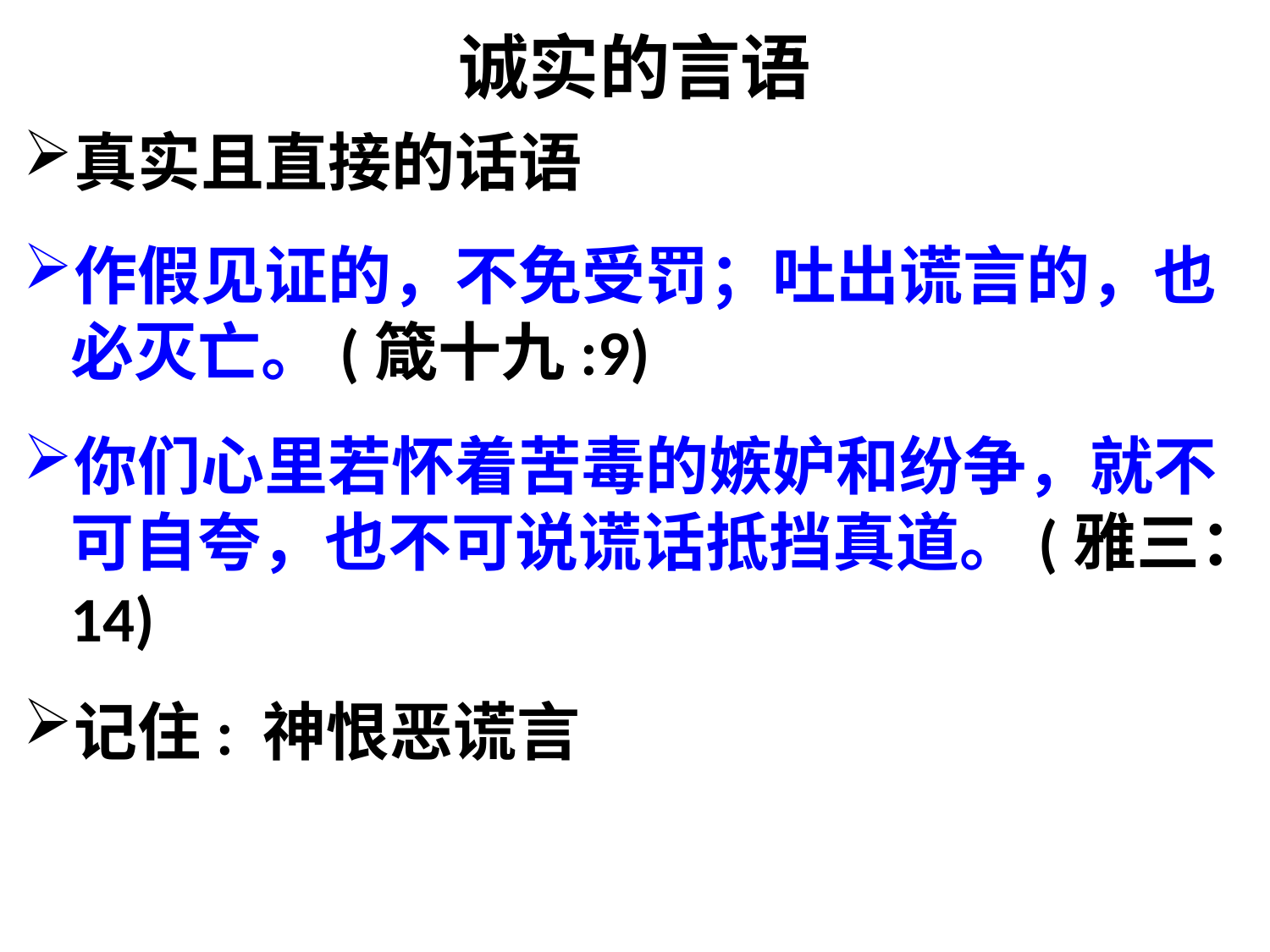

# 诚实的言语
真实且直接的话语

作假见证的，不免受罚；吐出谎言的，也必灭亡。(箴十九:9)

你们心里若怀着苦毒的嫉妒和纷争，就不可自夸，也不可说谎话抵挡真道。(雅三：14)

记住: 神恨恶谎言